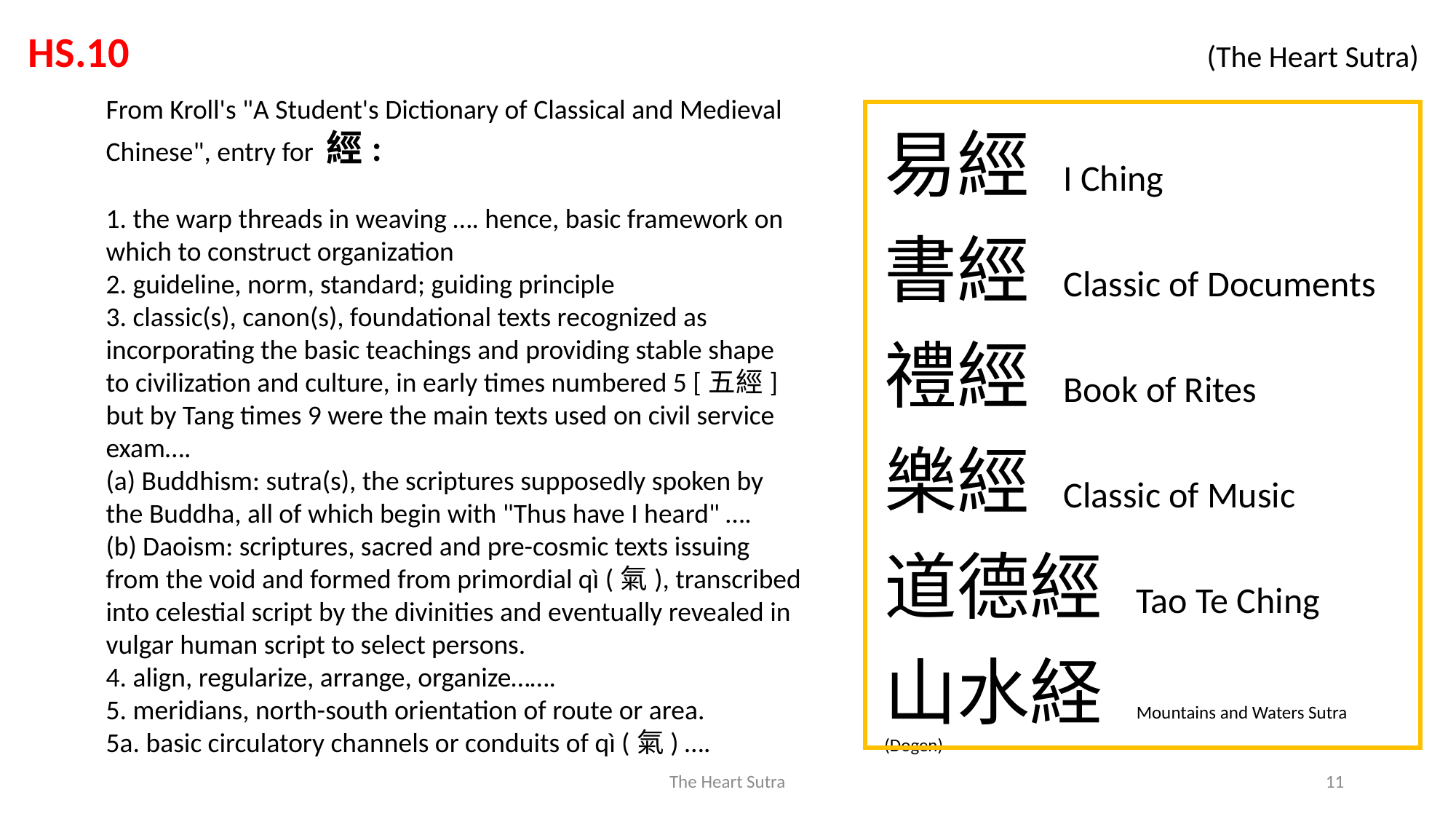

HS.10  			  			                                           (The Heart Sutra)
From Kroll's "A Student's Dictionary of Classical and Medieval Chinese", entry for 經:

1. the warp threads in weaving …. hence, basic framework on which to construct organization
2. guideline, norm, standard; guiding principle
3. classic(s), canon(s), foundational texts recognized as incorporating the basic teachings and providing stable shape to civilization and culture, in early times numbered 5 [五經] but by Tang times 9 were the main texts used on civil service exam….
(a) Buddhism: sutra(s), the scriptures supposedly spoken by the Buddha, all of which begin with "Thus have I heard" ….
(b) Daoism: scriptures, sacred and pre-cosmic texts issuing from the void and formed from primordial qì (氣), transcribed into celestial script by the divinities and eventually revealed in vulgar human script to select persons.
4. align, regularize, arrange, organize…….
5. meridians, north-south orientation of route or area.
5a. basic circulatory channels or conduits of qì (氣) ….

易經  I Ching
書經  Classic of Documents
禮經  Book of Rites
樂經  Classic of Music
道德經  Tao Te Ching
山水経 Mountains and Waters Sutra (Dogen)

The Heart Sutra
11